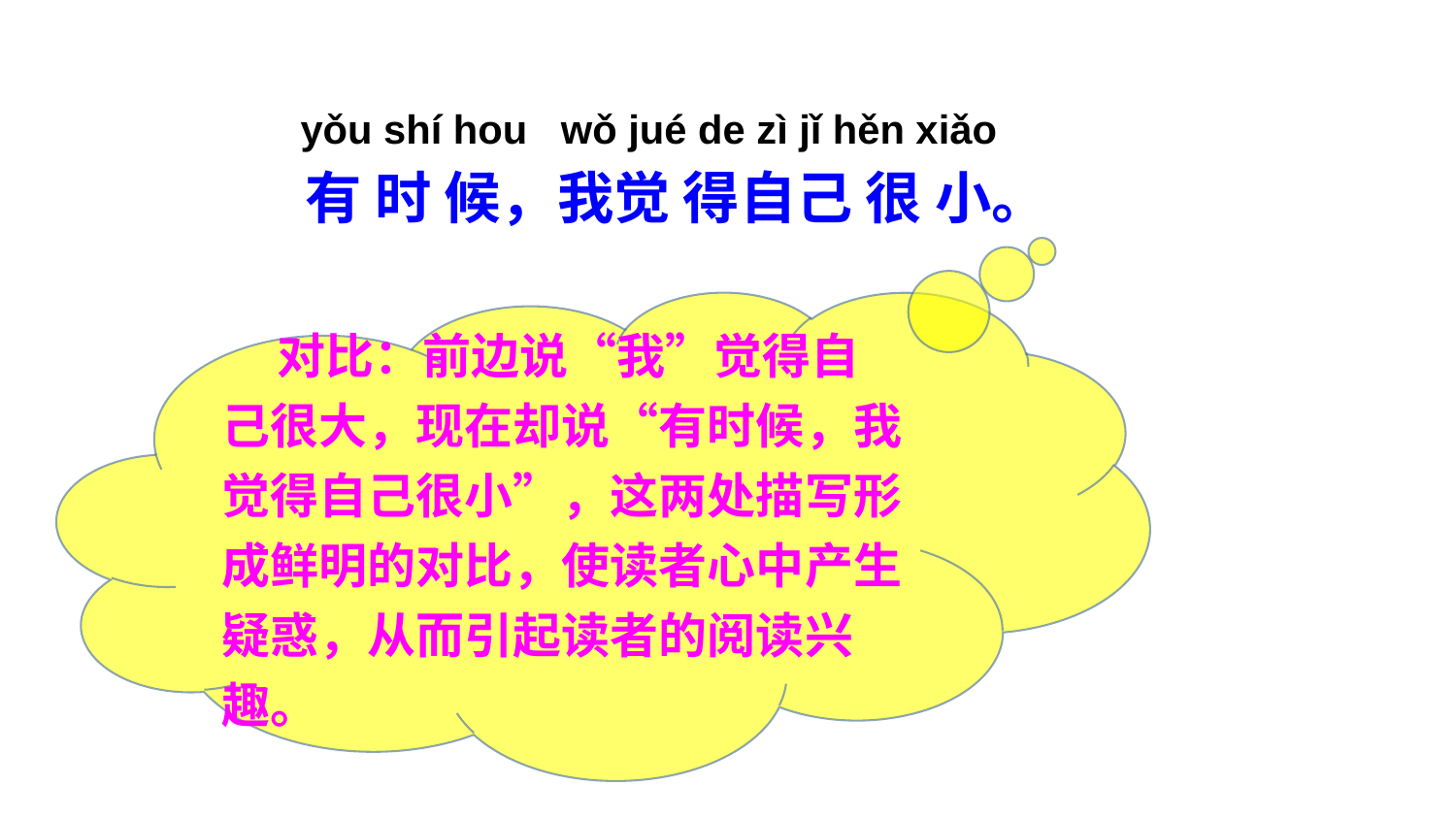

yǒu shí hou   wǒ jué de zì jǐ hěn xiǎo
有 时 候，我觉 得自己 很 小。
    对比：前边说“我”觉得自己很大，现在却说“有时候，我觉得自己很小”，这两处描写形成鲜明的对比，使读者心中产生疑惑，从而引起读者的阅读兴趣。